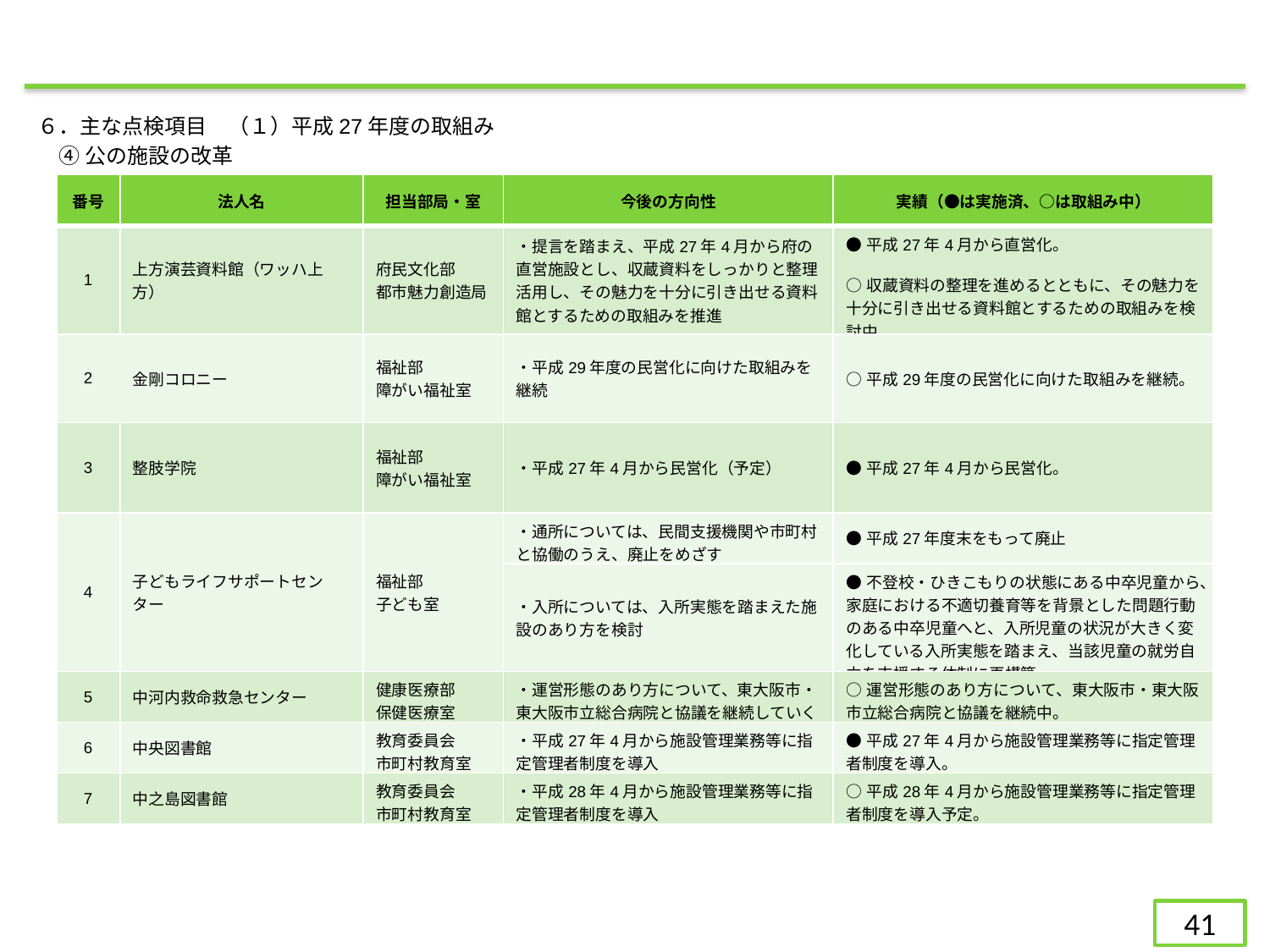

６．主な点検項目　（１）平成27年度の取組み
④公の施設の改革
| 番号 | 法人名 | 担当部局・室 | 今後の方向性 | 実績（●は実施済、○は取組み中） |
| --- | --- | --- | --- | --- |
| 1 | 上方演芸資料館（ワッハ上方） | 府民文化部 都市魅力創造局 | ・提言を踏まえ、平成27年4月から府の直営施設とし、収蔵資料をしっかりと整理活用し、その魅力を十分に引き出せる資料館とするための取組みを推進 | ●平成27年4月から直営化。 ○収蔵資料の整理を進めるとともに、その魅力を十分に引き出せる資料館とするための取組みを検討中。 |
| 2 | 金剛コロニー | 福祉部 障がい福祉室 | ・平成29年度の民営化に向けた取組みを継続 | ○平成29年度の民営化に向けた取組みを継続。 |
| 3 | 整肢学院 | 福祉部 障がい福祉室 | ・平成27年4月から民営化（予定） | ●平成27年4月から民営化。 |
| 4 | 子どもライフサポートセンター | 福祉部 子ども室 | ・通所については、民間支援機関や市町村と協働のうえ、廃止をめざす | ●平成27年度末をもって廃止 |
|  |  |  | ・入所については、入所実態を踏まえた施設のあり方を検討 | ●不登校・ひきこもりの状態にある中卒児童から、家庭における不適切養育等を背景とした問題行動のある中卒児童へと、入所児童の状況が大きく変化している入所実態を踏まえ、当該児童の就労自立を支援する体制に再構築。 |
| 5 | 中河内救命救急センター | 健康医療部 保健医療室 | ・運営形態のあり方について、東大阪市・東大阪市立総合病院と協議を継続していく | ○運営形態のあり方について、東大阪市・東大阪市立総合病院と協議を継続中。 |
| 6 | 中央図書館 | 教育委員会 市町村教育室 | ・平成27年4月から施設管理業務等に指定管理者制度を導入 | ●平成27年4月から施設管理業務等に指定管理者制度を導入。 |
| 7 | 中之島図書館 | 教育委員会 市町村教育室 | ・平成28年4月から施設管理業務等に指定管理者制度を導入 | ○平成28年4月から施設管理業務等に指定管理者制度を導入予定。 |
41